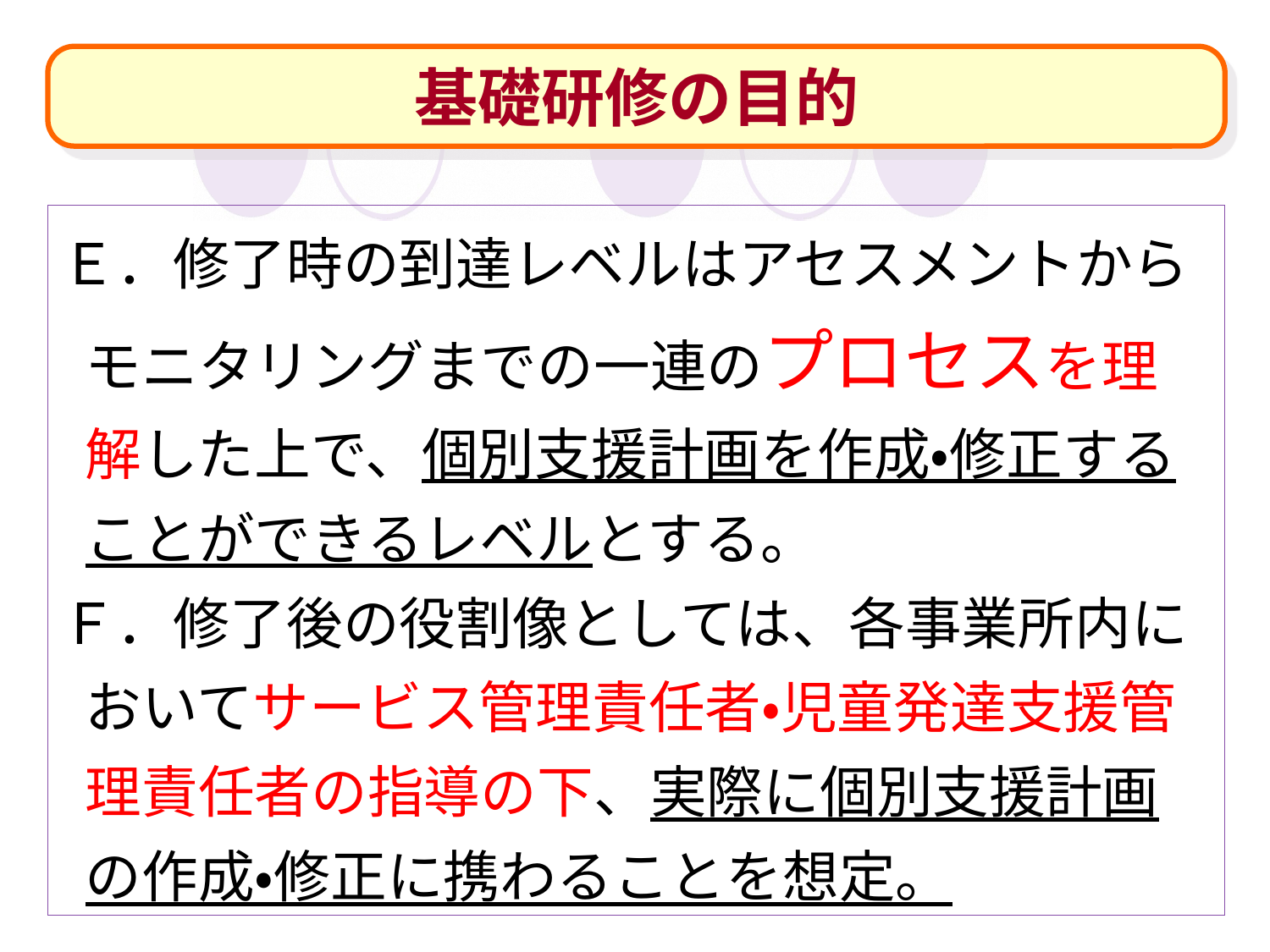

基礎研修の目的
Ｅ．修了時の到達レベルはアセスメントからモニタリングまでの一連のプロセスを理解した上で、個別支援計画を作成・修正することができるレベルとする。
Ｆ．修了後の役割像としては、各事業所内においてサービス管理責任者・児童発達支援管理責任者の指導の下、実際に個別支援計画の作成・修正に携わることを想定。